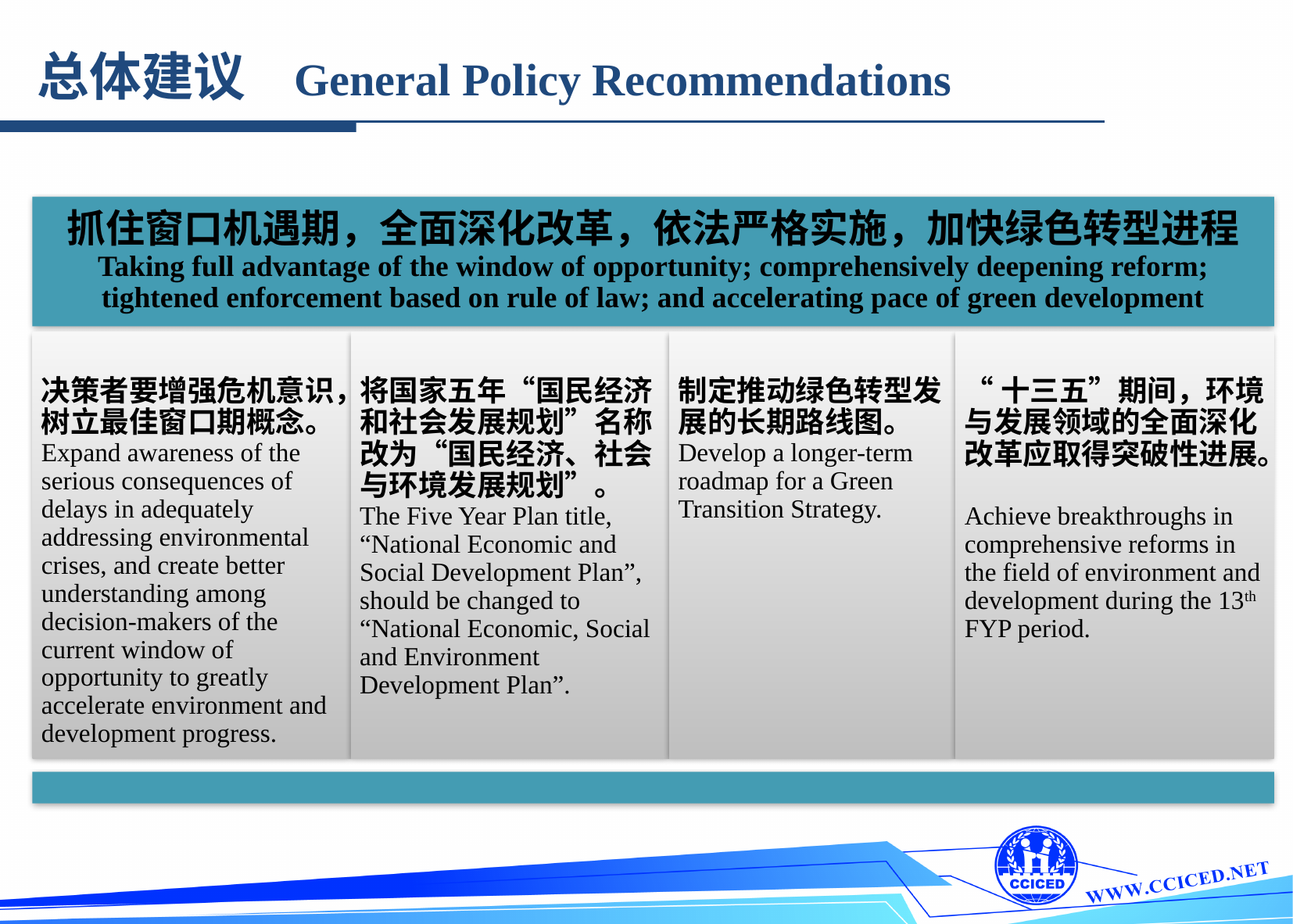

总体建议   General Policy Recommendations
抓住窗口机遇期，全面深化改革，依法严格实施，加快绿色转型进程
Taking full advantage of the window of opportunity; comprehensively deepening reform; tightened enforcement based on rule of law; and accelerating pace of green development

决策者要增强危机意识，树立最佳窗口期概念。
Expand awareness of the serious consequences of delays in adequately addressing environmental crises, and create better understanding among decision-makers of the current window of opportunity to greatly accelerate environment and development progress.

将国家五年“国民经济和社会发展规划”名称改为“国民经济、社会与环境发展规划”。
The Five Year Plan title, “National Economic and Social Development Plan”, should be changed to “National Economic, Social and Environment Development Plan”.

制定推动绿色转型发展的长期路线图。
Develop a longer-term roadmap for a Green Transition Strategy.

“十三五”期间，环境与发展领域的全面深化改革应取得突破性进展。
Achieve breakthroughs in comprehensive reforms in the field of environment and development during the 13th FYP period.